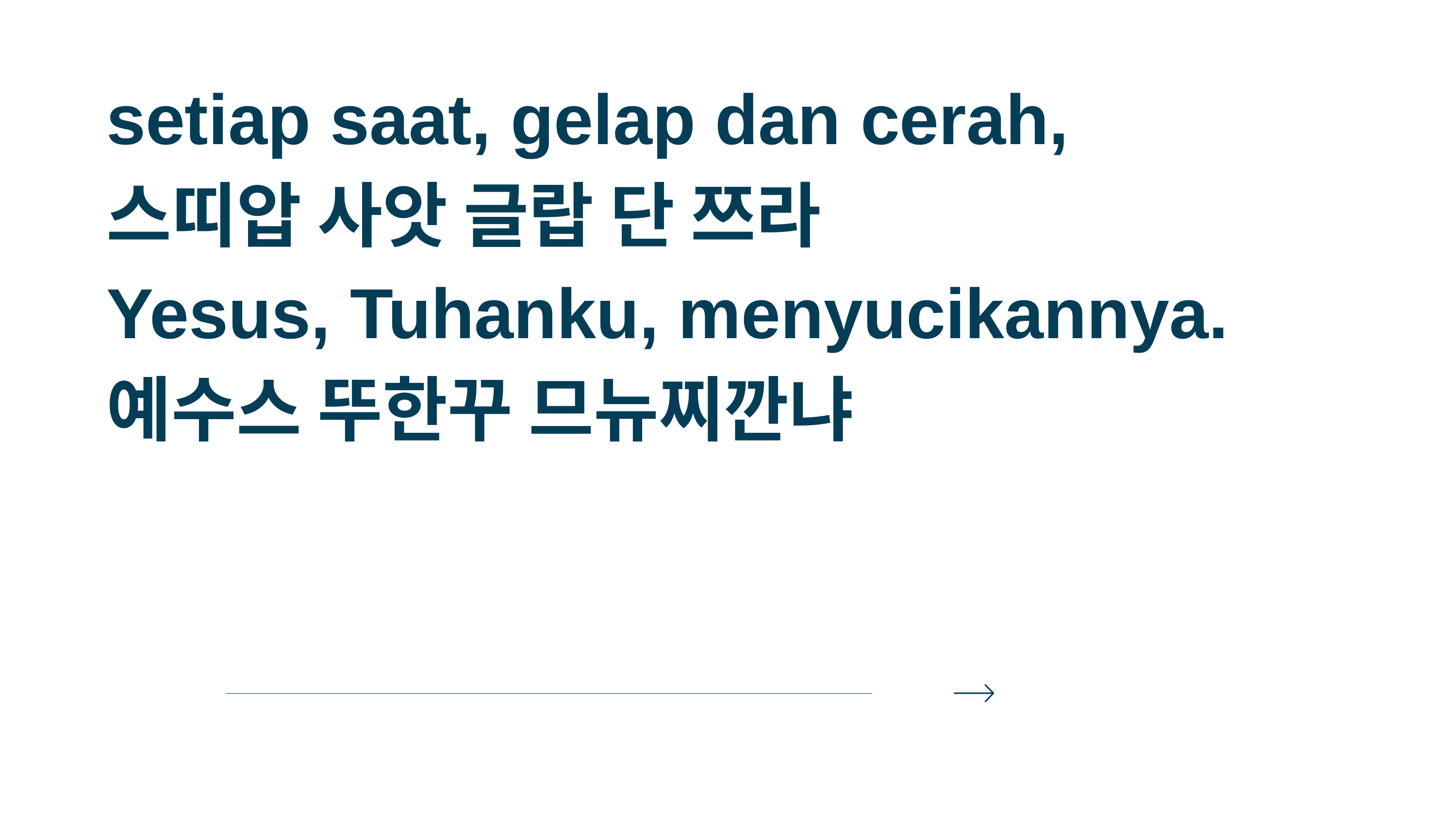

setiap saat, gelap dan cerah,
스띠압 사앗 글랍 단 쯔라
Yesus, Tuhanku, menyucikannya.
예수스 뚜한꾸 므뉴찌깐냐